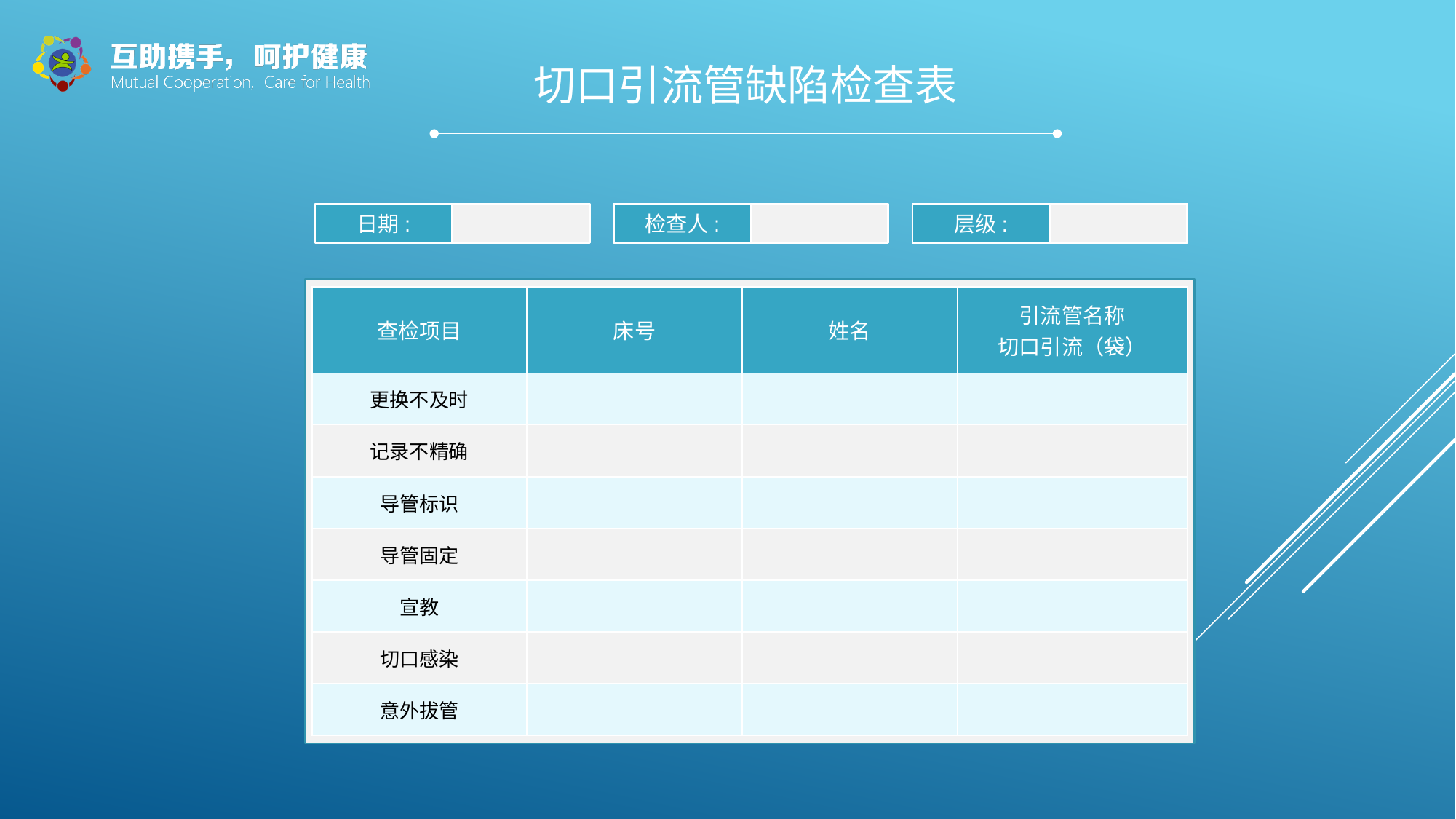

切口引流管缺陷检查表
日期:

检查人:

层级:

| 查检项目 | 床号 | 姓名 | 引流管名称 切口引流（袋） |
| --- | --- | --- | --- |
| 更换不及时 |  |  |  |
| 记录不精确 |  |  |  |
| 导管标识 |  |  |  |
| 导管固定 |  |  |  |
| 宣教 |  |  |  |
| 切口感染 |  |  |  |
| 意外拔管 |  |  |  |
.